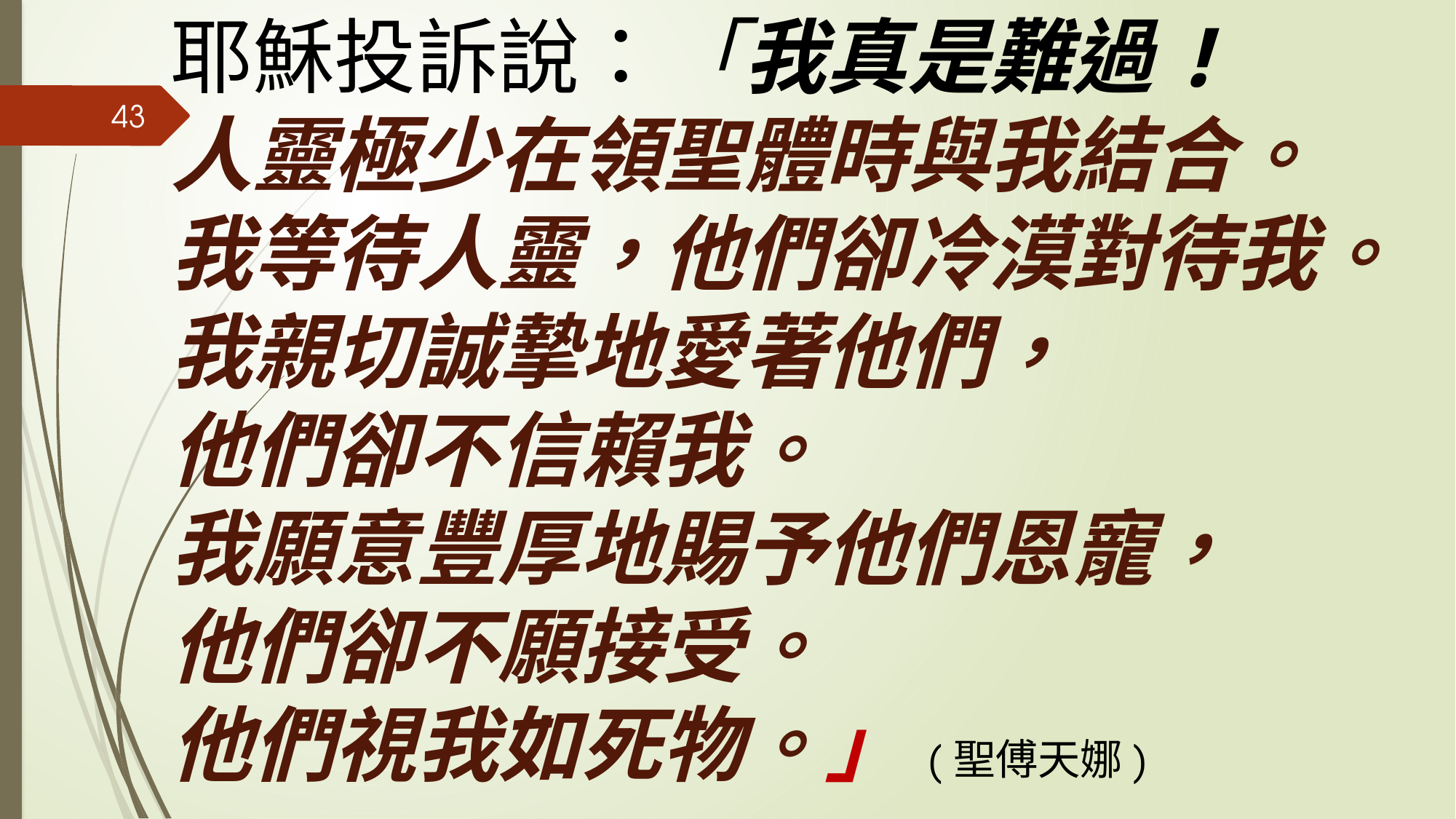

耶穌投訴說：「我真是難過!
人靈極少在領聖體時與我結合。
我等待人靈，他們卻冷漠對待我。我親切誠摯地愛著他們，
他們卻不信賴我。
我願意豐厚地賜予他們恩寵，
他們卻不願接受。
他們視我如死物。」(聖傅天娜)
43